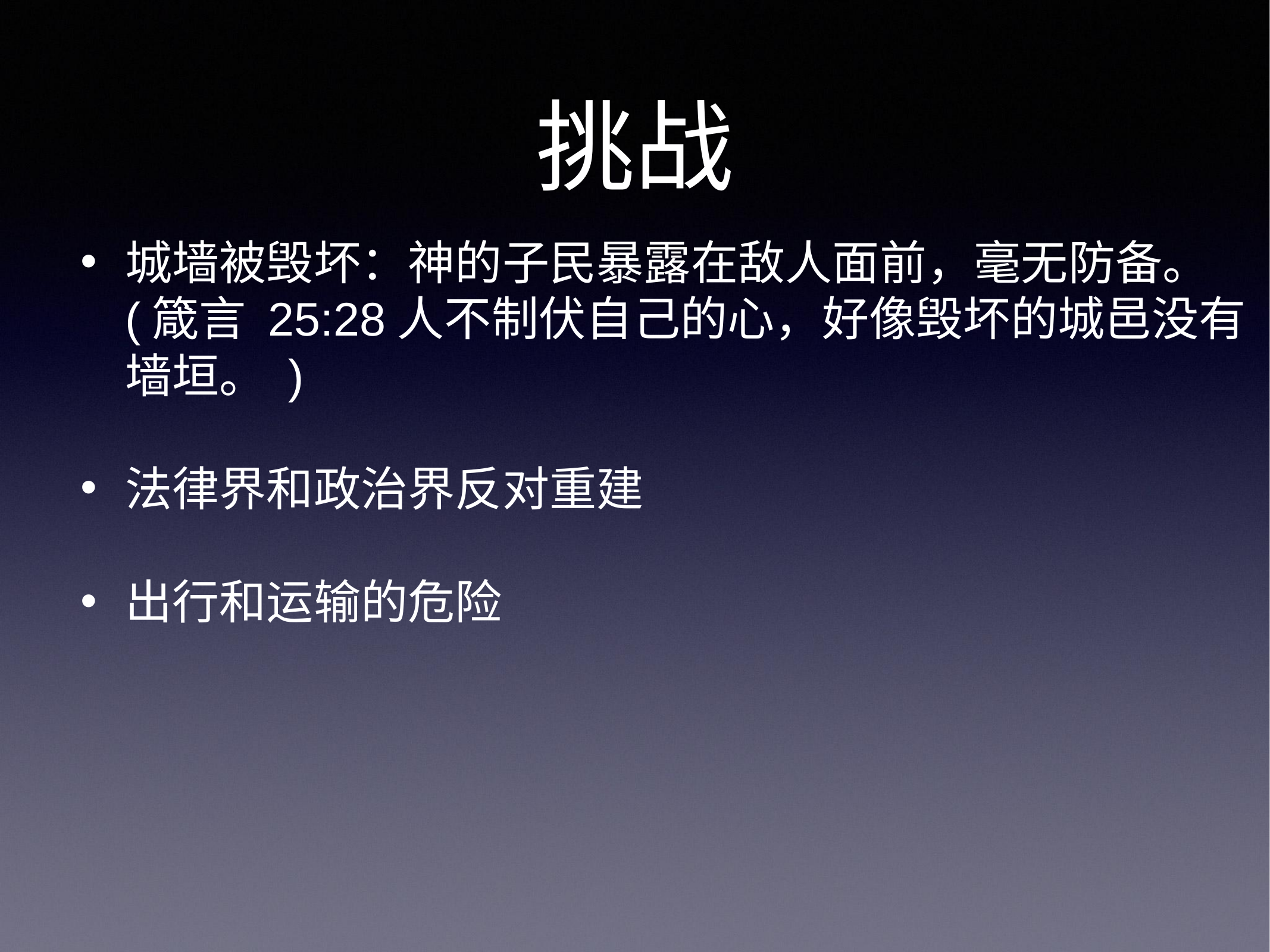

# 挑战
城墙被毁坏：神的子民暴露在敌人面前，毫无防备。 (箴言 25:28人不制伏自己的心，好像毁坏的城邑没有墙垣。 )

法律界和政治界反对重建

出行和运输的危险